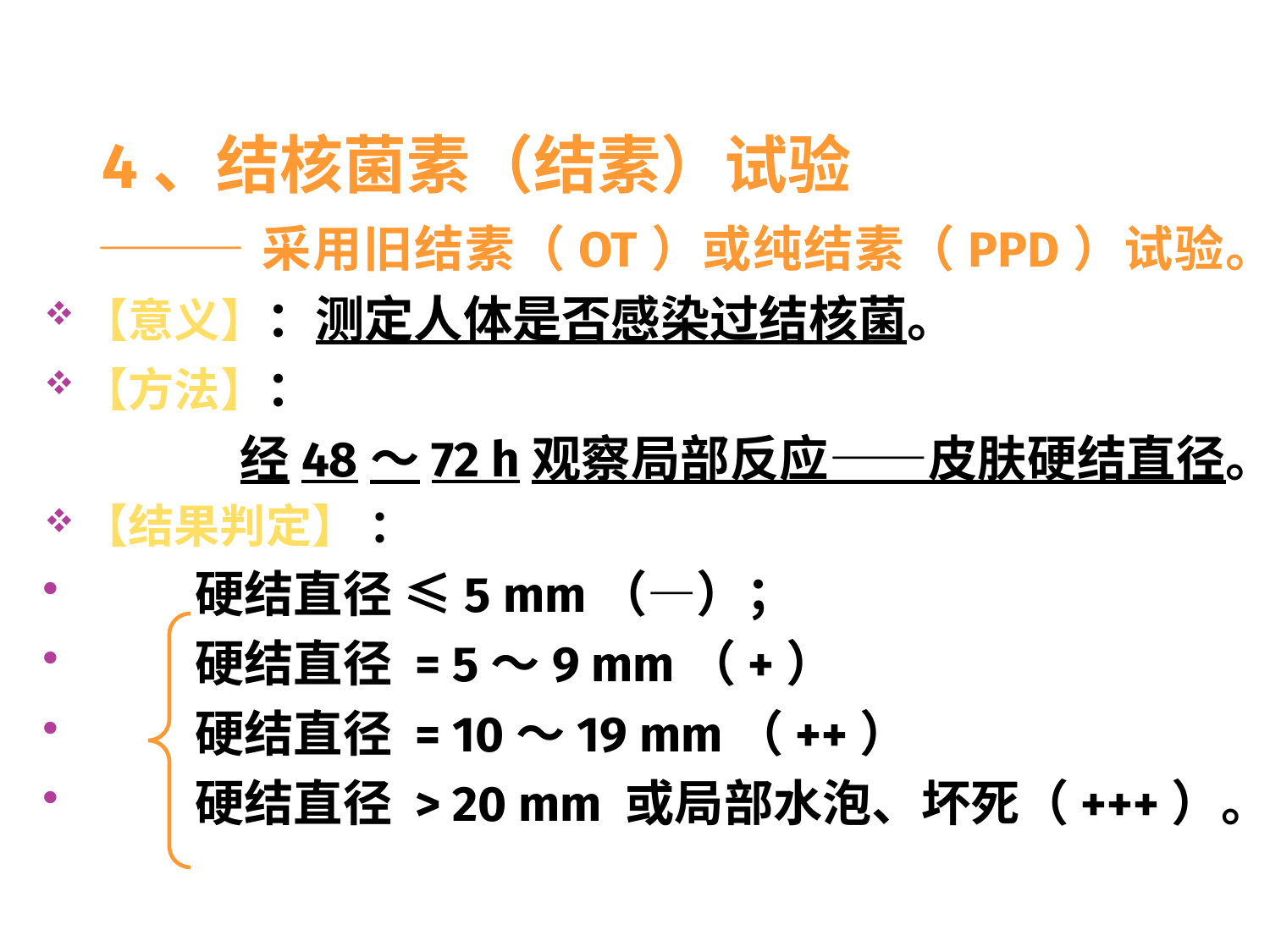

# 4、结核菌素（结素）试验
    ———采用旧结素（OT）或纯结素（PPD）试验。
【意义】：测定人体是否感染过结核菌。
【方法】：
                经48～72 h观察局部反应——皮肤硬结直径。
【结果判定】 ：
         硬结直径 ≤5 mm（—）；
         硬结直径 = 5～9 mm（+）
         硬结直径 = 10～19 mm（++）
         硬结直径 > 20 mm 或局部水泡、坏死（+++）。